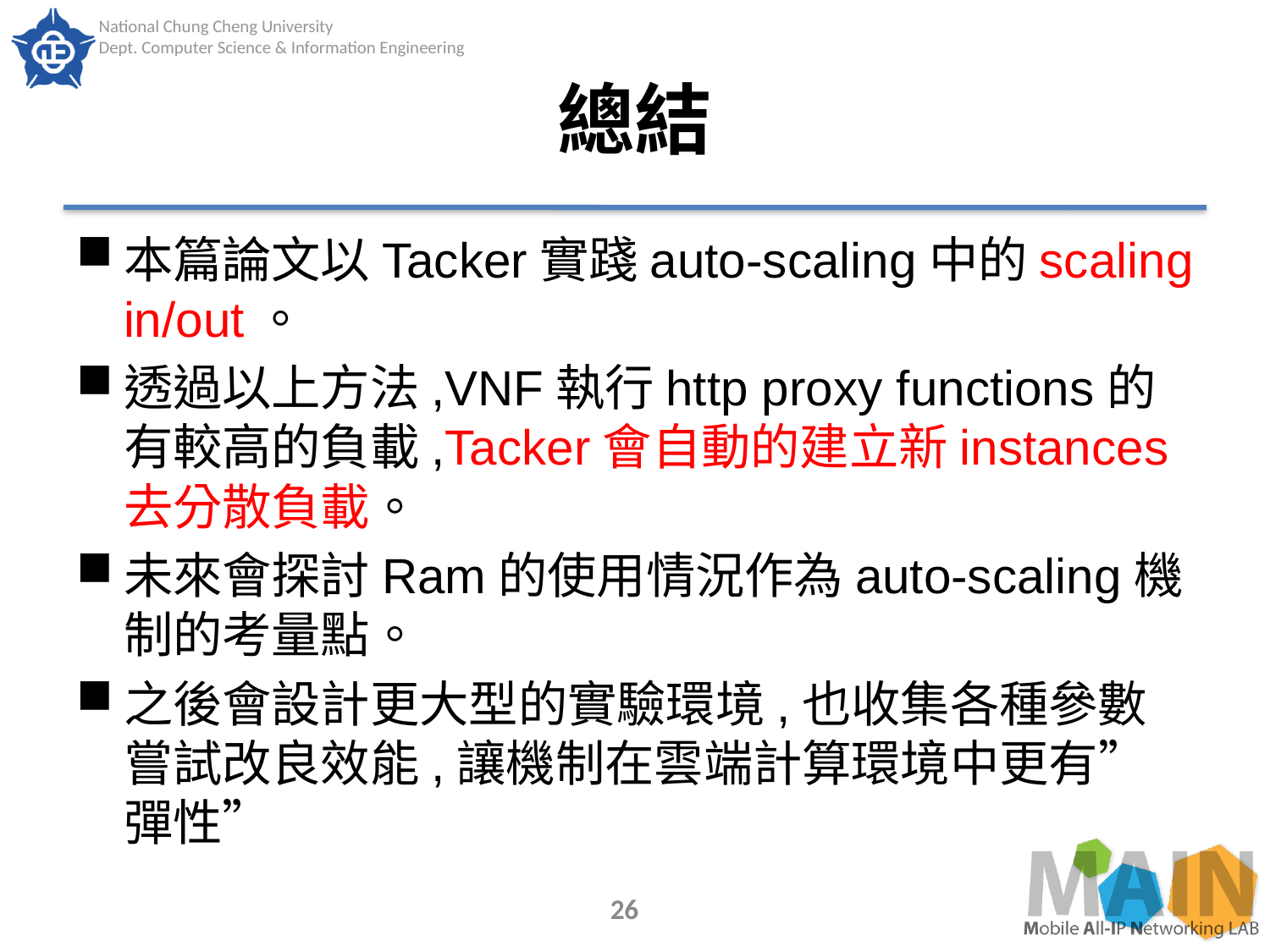

# 總結
本篇論文以Tacker實踐auto-scaling中的scaling in/out。
透過以上方法,VNF執行http proxy functions的有較高的負載,Tacker會自動的建立新instances去分散負載。
未來會探討Ram的使用情況作為auto-scaling機制的考量點。
之後會設計更大型的實驗環境,也收集各種參數嘗試改良效能,讓機制在雲端計算環境中更有”彈性”
26